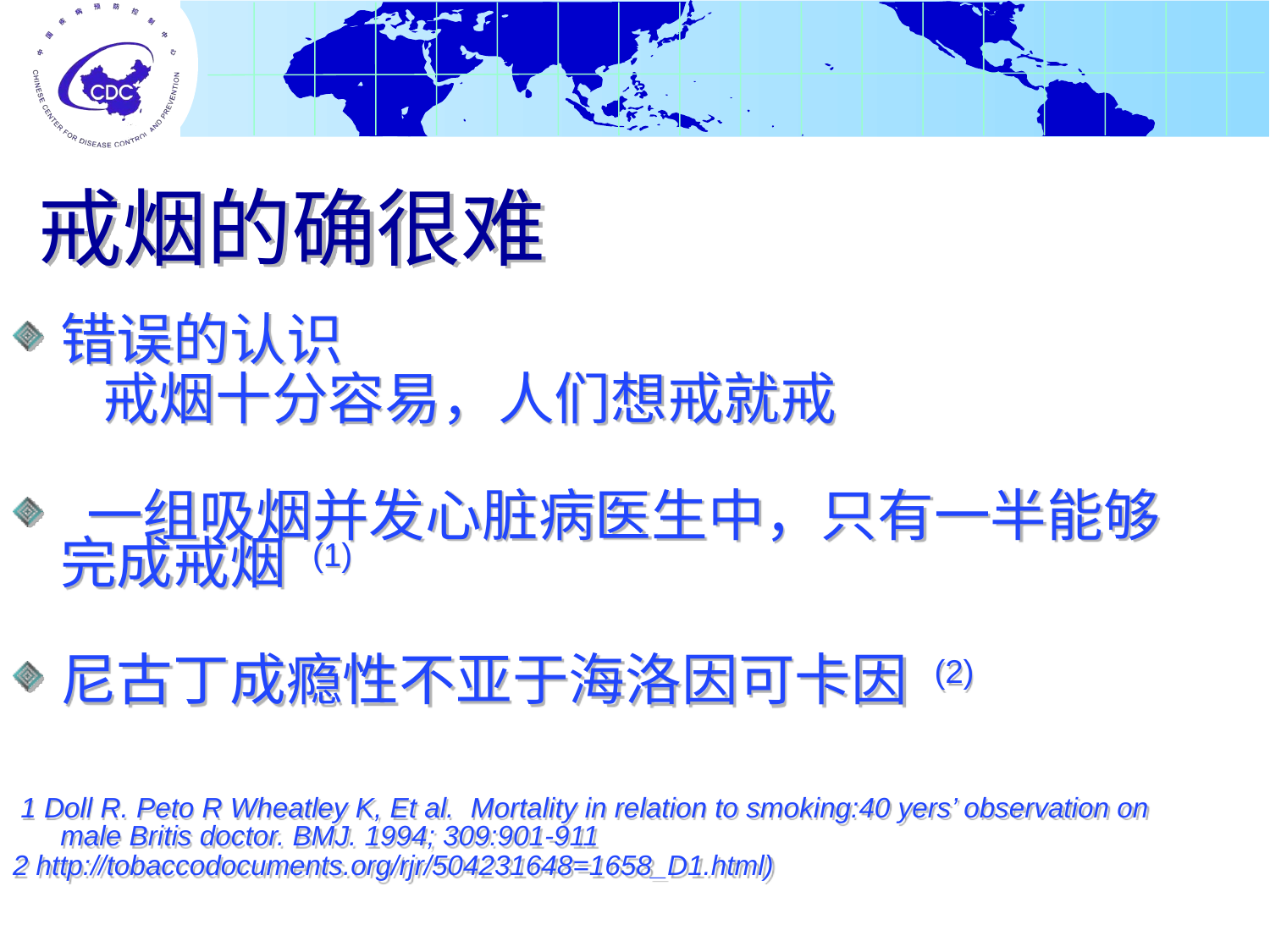

# 戒烟的确很难
错误的认识
      戒烟十分容易，人们想戒就戒

 一组吸烟并发心脏病医生中，只有一半能够完成戒烟 (1)

尼古丁成瘾性不亚于海洛因可卡因 (2)

 1 Doll R. Peto R Wheatley K, Et al. Mortality in relation to smoking:40 yers’ observation on male Britis doctor. BMJ. 1994; 309:901-911
2 http://tobaccodocuments.org/rjr/504231648=1658_D1.html)